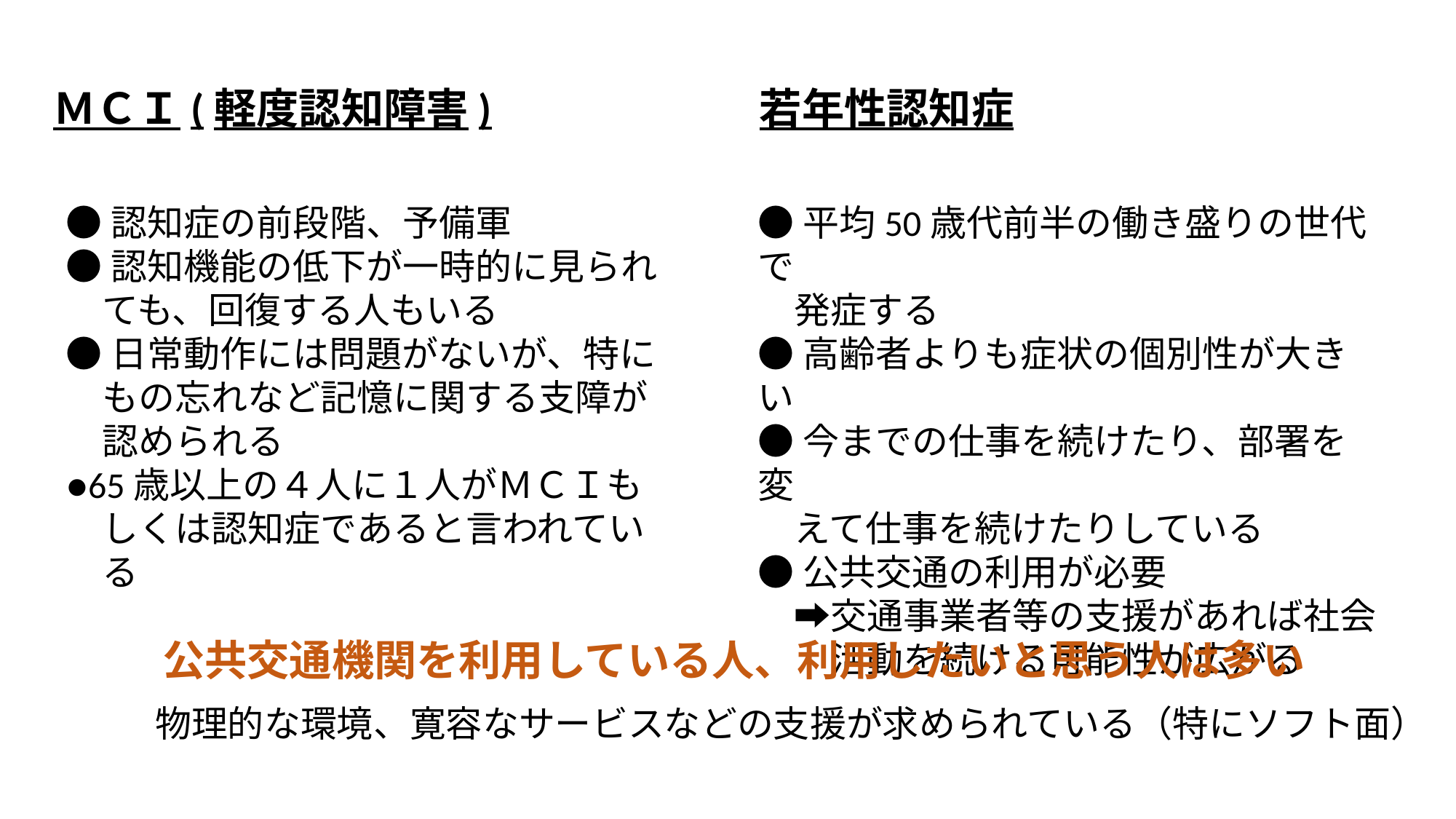

ＭＣＩ(軽度認知障害)
若年性認知症
●認知症の前段階、予備軍
●認知機能の低下が一時的に見られ
　ても、回復する人もいる
●日常動作には問題がないが、特に
　もの忘れなど記憶に関する支障が
　認められる
●65歳以上の４人に１人がＭＣＩも
　しくは認知症であると言われてい
　る
●平均50歳代前半の働き盛りの世代で
　発症する
●高齢者よりも症状の個別性が大きい
●今までの仕事を続けたり、部署を変
　えて仕事を続けたりしている
●公共交通の利用が必要
　➡交通事業者等の支援があれば社会
　　活動を続ける可能性が広がる
公共交通機関を利用している人、利用したいと思う人は多い
物理的な環境、寛容なサービスなどの支援が求められている（特にソフト面）